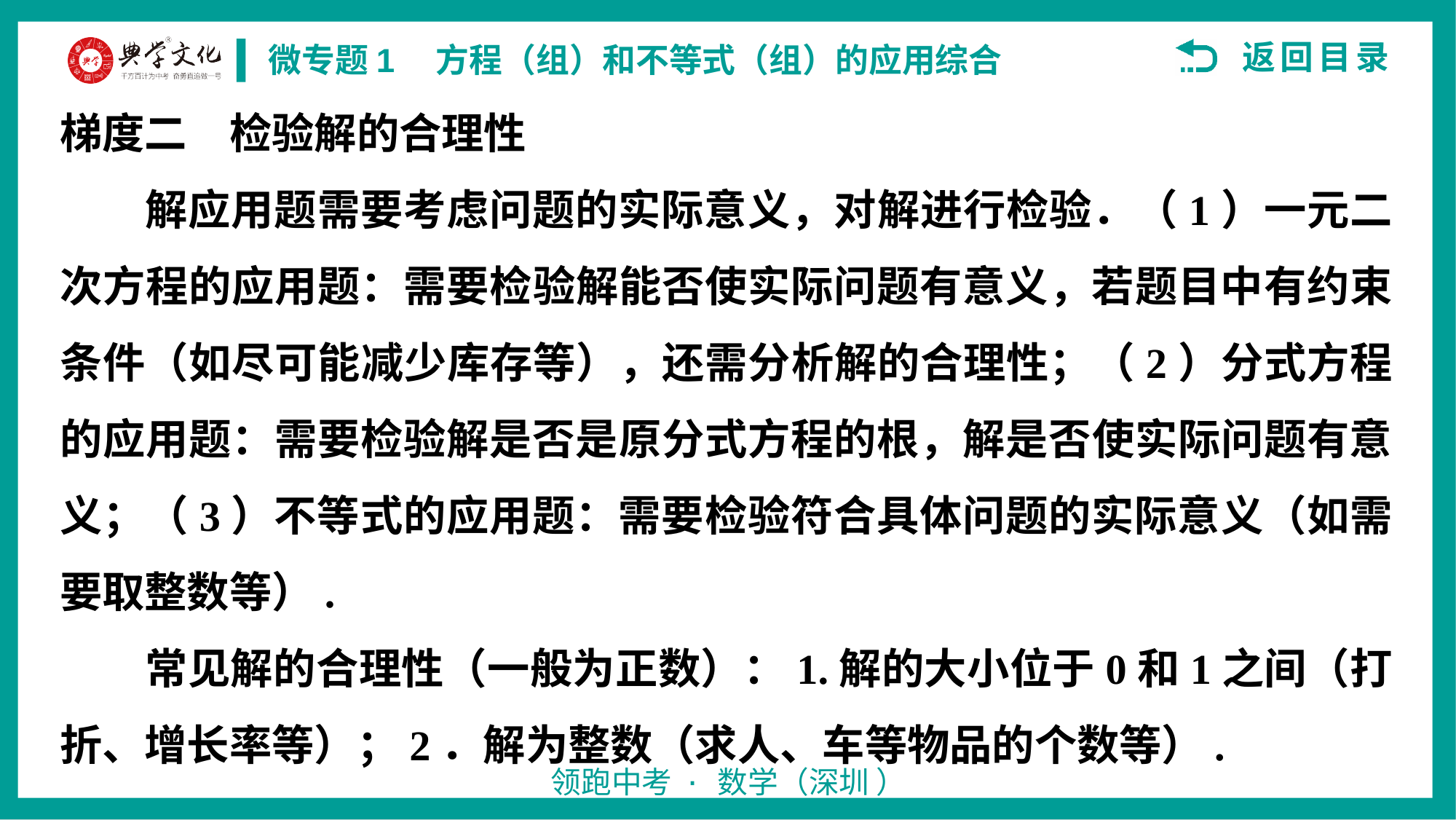

梯度二　检验解的合理性
解应用题需要考虑问题的实际意义，对解进行检验．（1）一元二次方程的应用题：需要检验解能否使实际问题有意义，若题目中有约束条件（如尽可能减少库存等），还需分析解的合理性；（2）分式方程的应用题：需要检验解是否是原分式方程的根，解是否使实际问题有意义；（3）不等式的应用题：需要检验符合具体问题的实际意义（如需要取整数等）.
常见解的合理性（一般为正数）：1.解的大小位于0和1之间（打折、增长率等）；2．解为整数（求人、车等物品的个数等）.